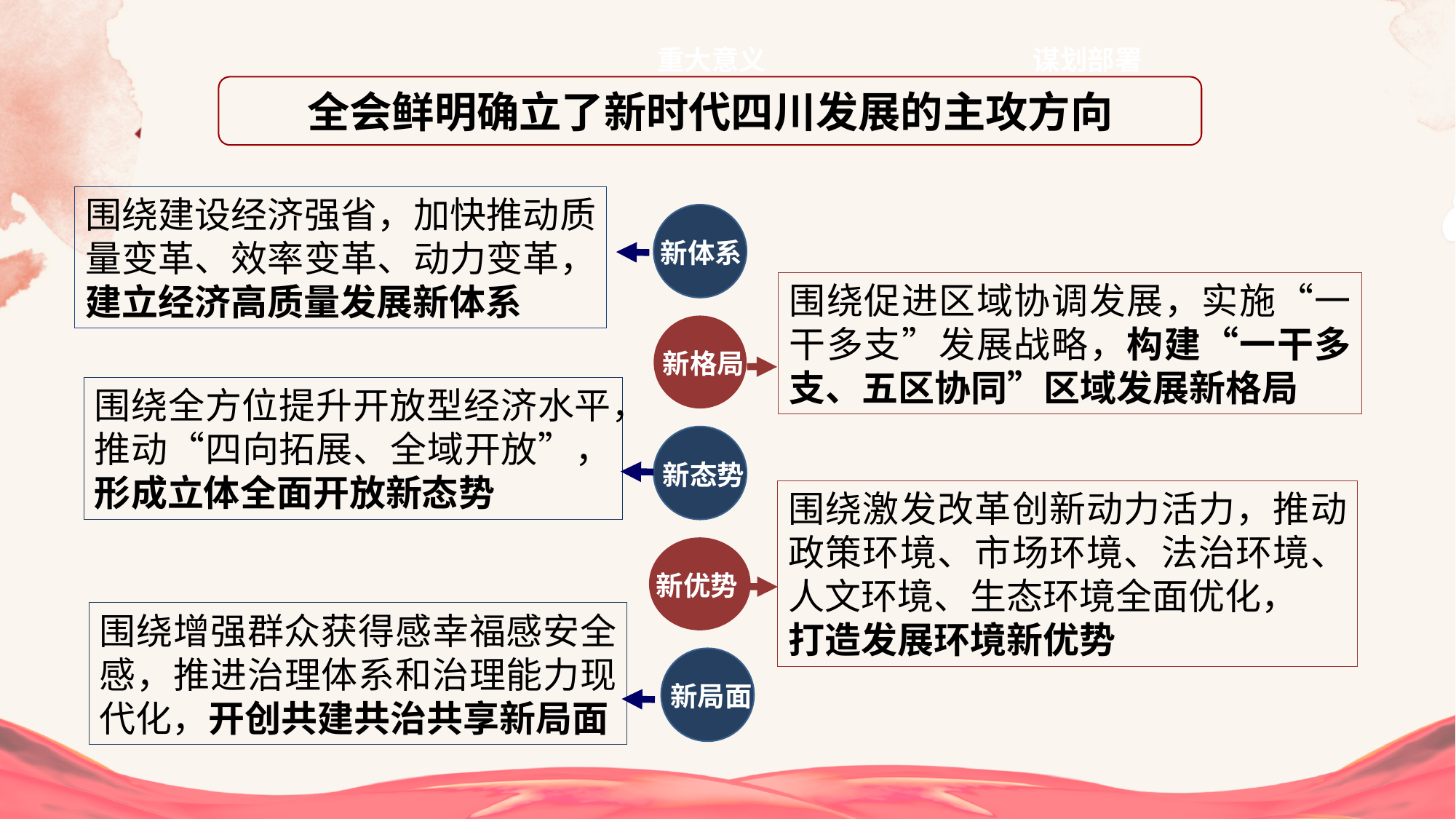

重大意义
谋划部署
全会鲜明确立了新时代四川发展的主攻方向
围绕建设经济强省，加快推动质量变革、效率变革、动力变革，建立经济高质量发展新体系

新体系
围绕促进区域协调发展，实施“一干多支”发展战略，构建“一干多支、五区协同”区域发展新格局

新格局
围绕全方位提升开放型经济水平，推动“四向拓展、全域开放”，形成立体全面开放新态势

新态势
围绕激发改革创新动力活力，推动政策环境、市场环境、法治环境、人文环境、生态环境全面优化，
打造发展环境新优势

新优势
围绕增强群众获得感幸福感安全感，推进治理体系和治理能力现代化，开创共建共治共享新局面

新局面